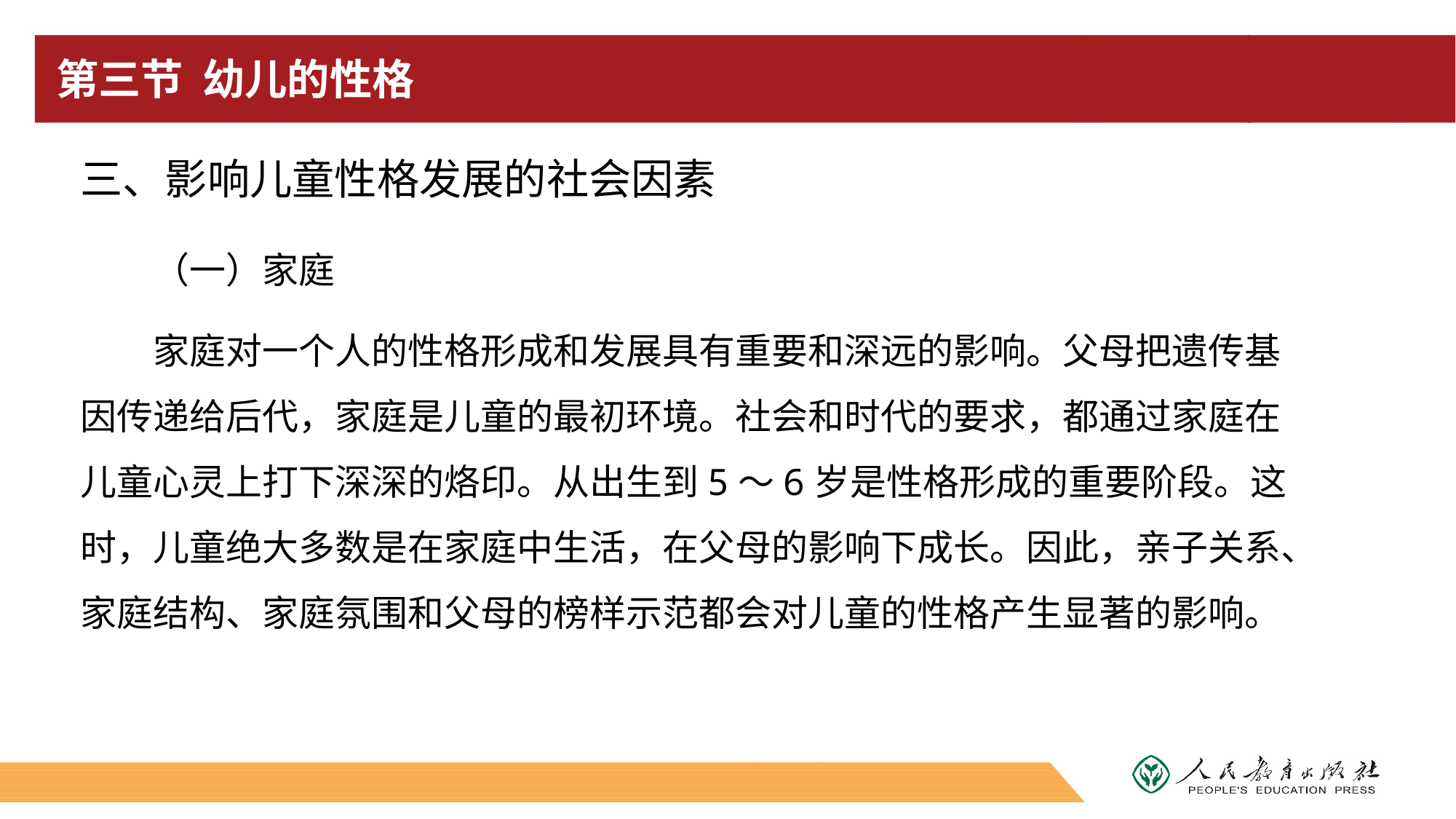

# 第三节  幼儿的性格
三、影响儿童性格发展的社会因素
（一）家庭
家庭对一个人的性格形成和发展具有重要和深远的影响。父母把遗传基因传递给后代，家庭是儿童的最初环境。社会和时代的要求，都通过家庭在儿童心灵上打下深深的烙印。从出生到5～6岁是性格形成的重要阶段。这时，儿童绝大多数是在家庭中生活，在父母的影响下成长。因此，亲子关系、家庭结构、家庭氛围和父母的榜样示范都会对儿童的性格产生显著的影响。